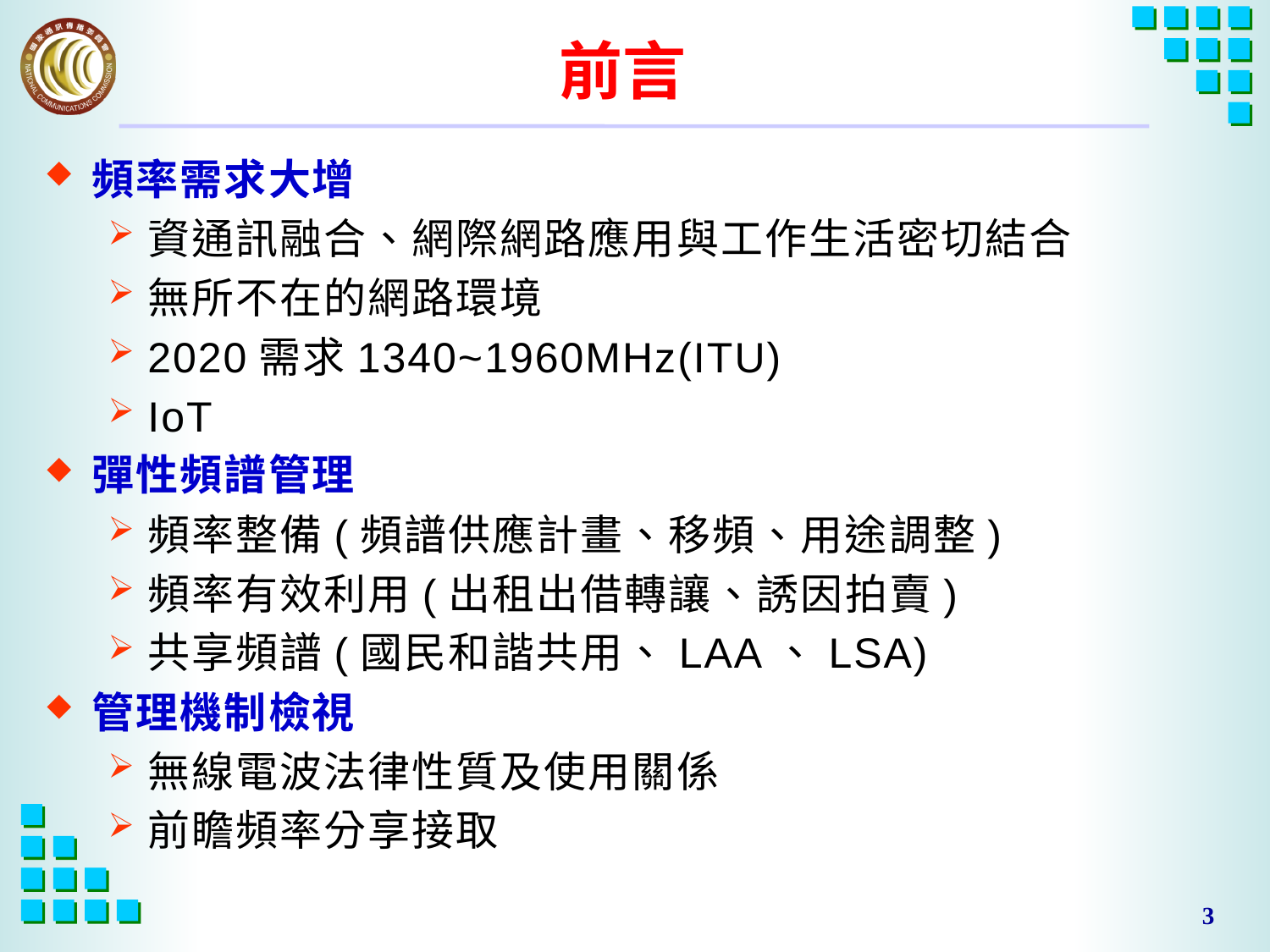

# 前言
頻率需求大增
資通訊融合、網際網路應用與工作生活密切結合
無所不在的網路環境
2020需求1340~1960MHz(ITU)
IoT
彈性頻譜管理
頻率整備(頻譜供應計畫、移頻、用途調整)
頻率有效利用(出租出借轉讓、誘因拍賣)
共享頻譜(國民和諧共用、LAA、LSA)
管理機制檢視
無線電波法律性質及使用關係
前瞻頻率分享接取